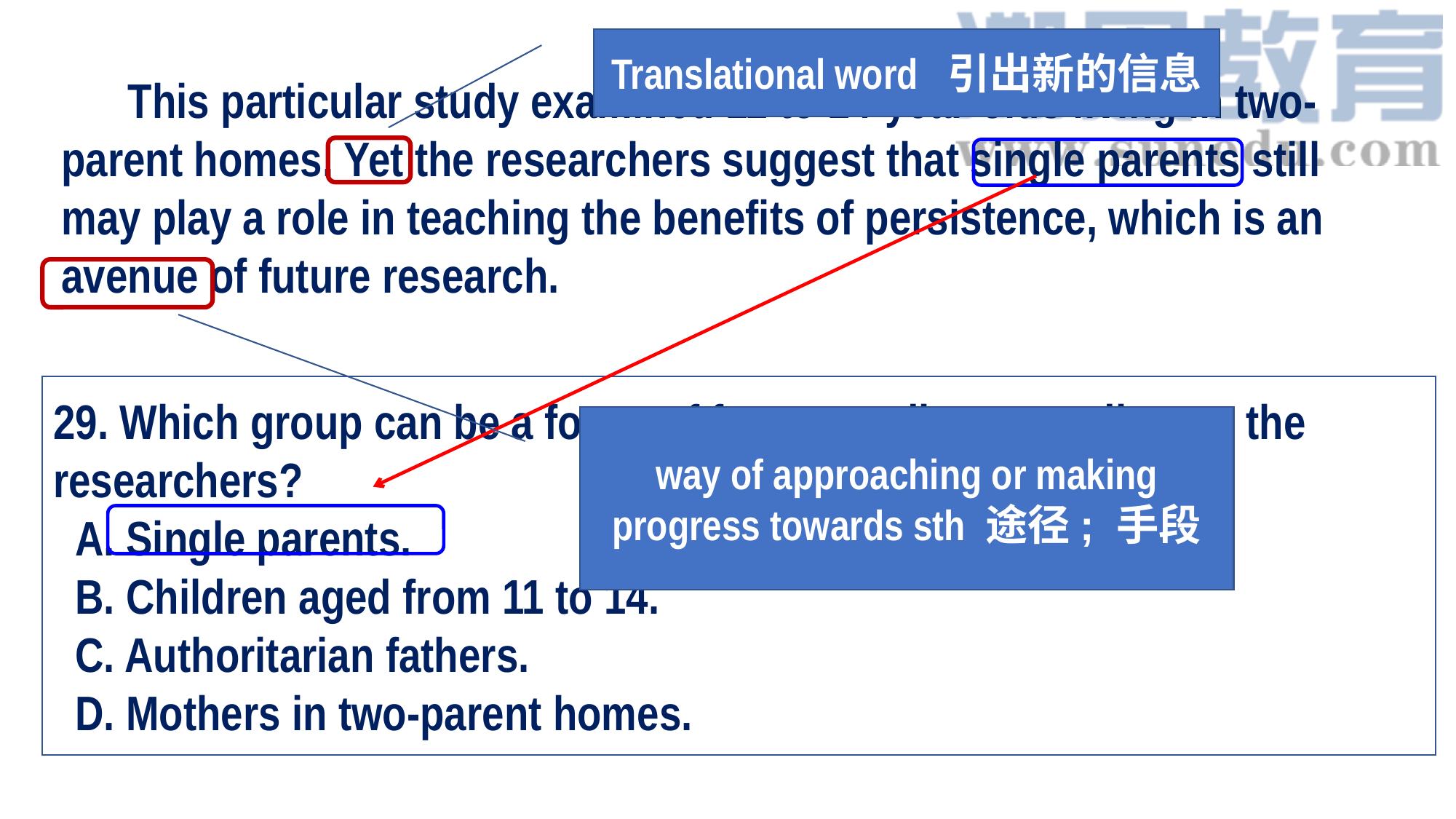

Translational word  引出新的信息
      This particular study examined 11 to 14-year-olds living in two-parent homes. Yet the researchers suggest that single parents still may play a role in teaching the benefits of persistence, which is an avenue of future research.

29. Which group can be a focus of future studies according  to the researchers?
  A. Single parents.
  B. Children aged from 11 to 14.
  C. Authoritarian fathers.
  D. Mothers in two-parent homes.
way of approaching or making progress towards sth 途径; 手段